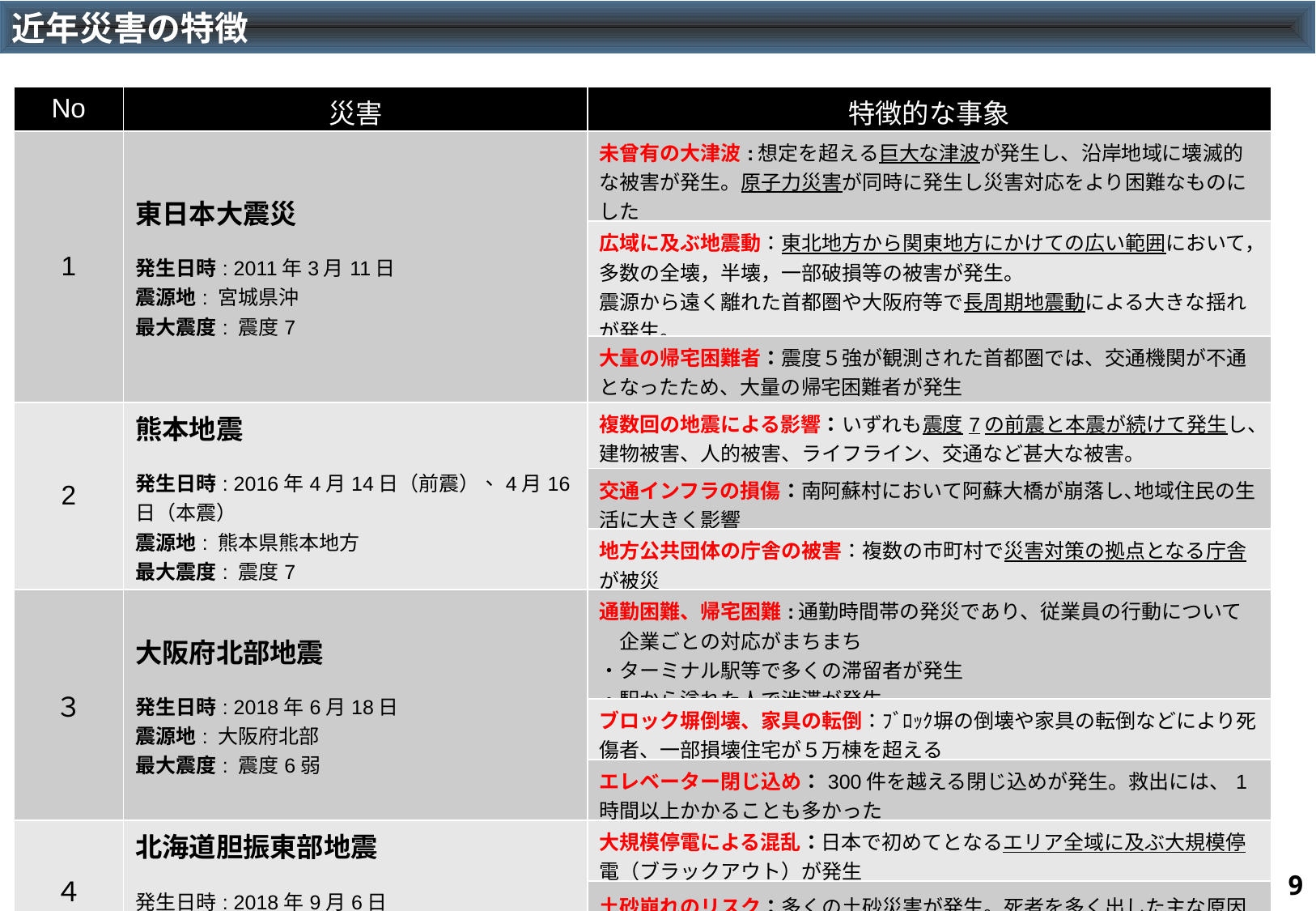

近年災害の特徴
| No | 災害 | 特徴的な事象 |
| --- | --- | --- |
| 1 | 東日本大震災 発生日時: 2011年3月11日 震源地: 宮城県沖 最大震度: 震度7 | 未曾有の大津波:想定を超える巨大な津波が発生し、沿岸地域に壊滅的な被害が発生。原子力災害が同時に発生し災害対応をより困難なものにした |
|  |  | 広域に及ぶ地震動：東北地方から関東地方にかけての広い範囲において，多数の全壊，半壊，一部破損等の被害が発生。 震源から遠く離れた首都圏や大阪府等で長周期地震動による大きな揺れが発生。 |
|  |  | 大量の帰宅困難者：震度５強が観測された首都圏では、交通機関が不通となったため、大量の帰宅困難者が発生 |
| 2 | 熊本地震 発生日時: 2016年4月14日（前震）、4月16日（本震） 震源地: 熊本県熊本地方 最大震度: 震度7 | 複数回の地震による影響：いずれも震度7の前震と本震が続けて発生し、建物被害、人的被害、ライフライン、交通など甚大な被害。 |
|  |  | 交通インフラの損傷：南阿蘇村において阿蘇大橋が崩落し､地域住民の生活に大きく影響 |
|  |  | 地方公共団体の庁舎の被害：複数の市町村で災害対策の拠点となる庁舎が被災 |
| ３ | 大阪府北部地震 発生日時: 2018年6月18日 震源地: 大阪府北部 最大震度: 震度6弱 | 通勤困難、帰宅困難:通勤時間帯の発災であり、従業員の行動について　企業ごとの対応がまちまち ・ターミナル駅等で多くの滞留者が発生 ・駅から溢れた人で渋滞が発生 |
|  |  | ブロック塀倒壊、家具の転倒：ﾌﾞﾛｯｸ塀の倒壊や家具の転倒などにより死傷者、一部損壊住宅が５万棟を超える |
|  |  | エレベーター閉じ込め：300件を越える閉じ込めが発生。救出には、1時間以上かかることも多かった |
| ４ | 北海道胆振東部地震 発生日時: 2018年9月6日 震源地: 北海道胆振地方 最大震度: 震度7 | 大規模停電による混乱：日本で初めてとなるエリア全域に及ぶ大規模停電（ブラックアウト）が発生 |
|  |  | 土砂崩れのリスク：多くの土砂災害が発生。死者を多く出した主な原因は土砂災害（がけ崩れや土石流等）によるもの |
9